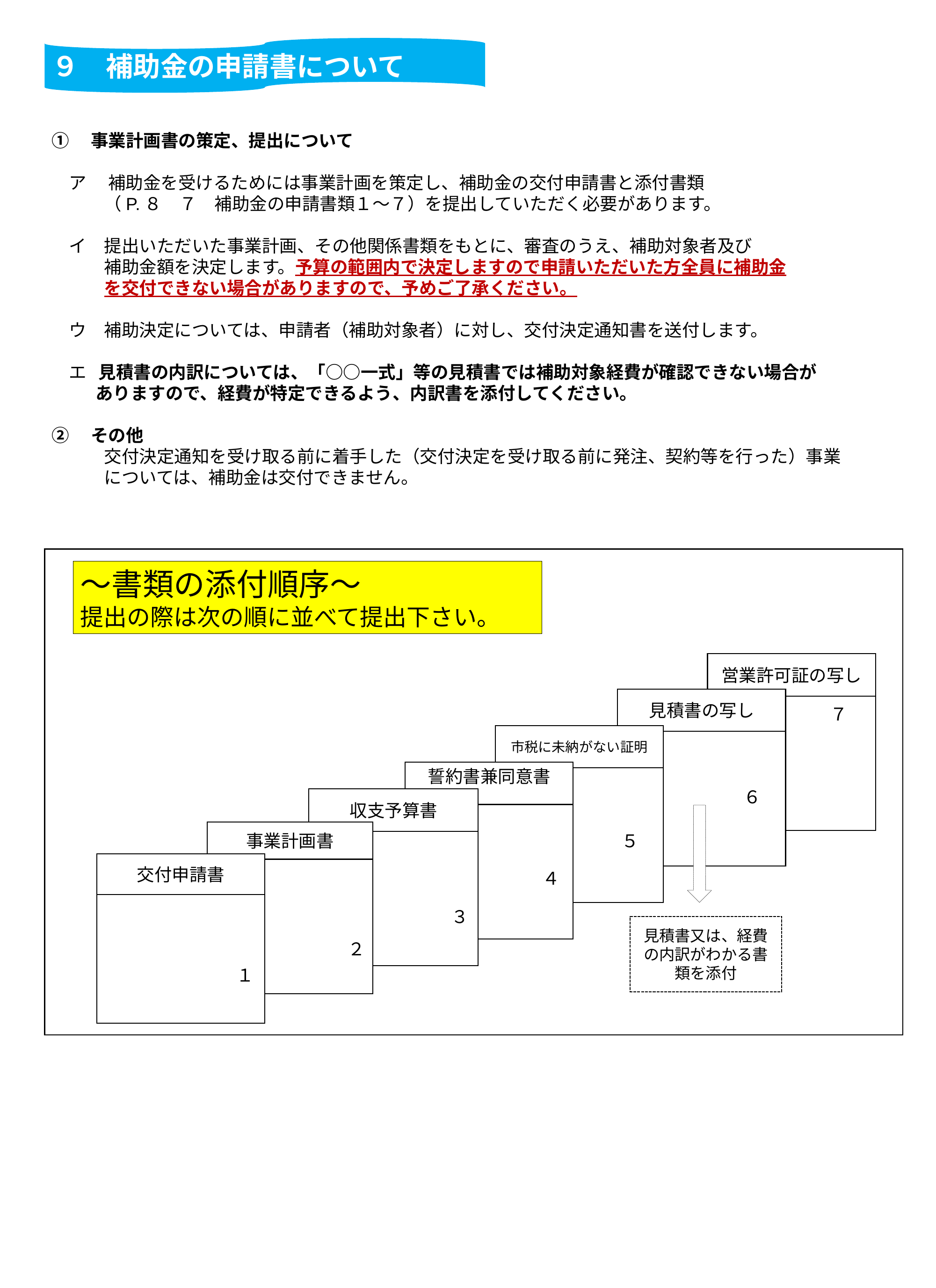

９　補助金の申請書について
①　事業計画書の策定、提出について

　ア　 補助金を受けるためには事業計画を策定し、補助金の交付申請書と添付書類
　　　（P.８　７　補助金の申請書類１～７）を提出していただく必要があります。

　イ　提出いただいた事業計画、その他関係書類をもとに、審査のうえ、補助対象者及び
　　　補助金額を決定します。予算の範囲内で決定しますので申請いただいた方全員に補助金
　　　を交付できない場合がありますので、予めご了承ください。

　ウ　補助決定については、申請者（補助対象者）に対し、交付決定通知書を送付します。

　エ   見積書の内訳については、「○○一式」等の見積書では補助対象経費が確認できない場合が
          ありますので、経費が特定できるよう、内訳書を添付してください。

②　その他
　　　交付決定通知を受け取る前に着手した（交付決定を受け取る前に発注、契約等を行った）事業
　　　については、補助金は交付できません。

営業許可証の写し

～書類の添付順序～
提出の際は次の順に並べて提出下さい。
見積書の写し

市税に未納がない証明

誓約書兼同意書

６
収支予算書

５
事業計画書

交付申請書

４
３
見積書又は、経費の内訳がわかる書類を添付
２
１
７